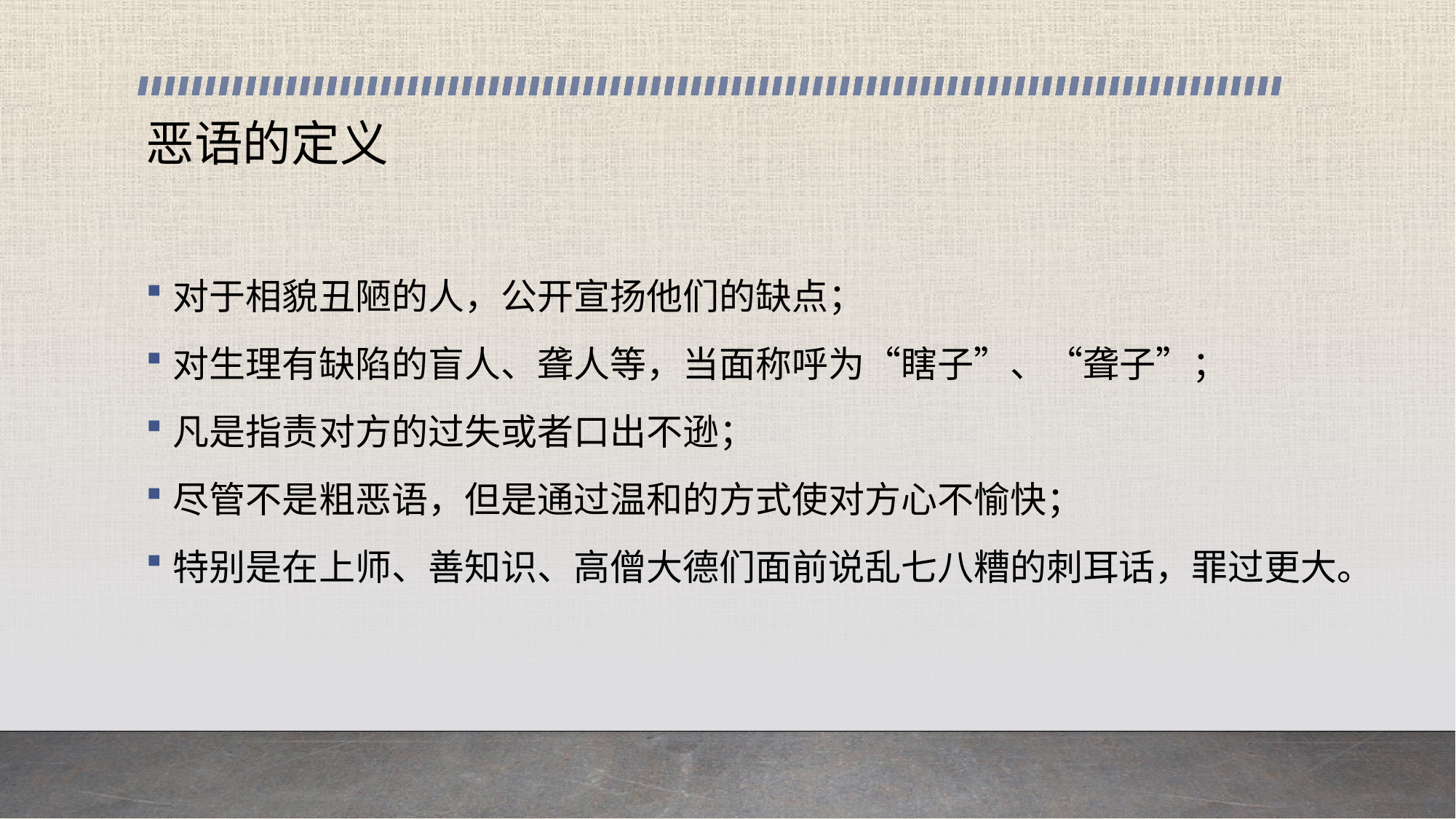

# 恶语的定义
对于相貌丑陋的人，公开宣扬他们的缺点；
对生理有缺陷的盲人、聋人等，当面称呼为“瞎子”、“聋子”；
凡是指责对方的过失或者口出不逊；
尽管不是粗恶语，但是通过温和的方式使对方心不愉快；
特别是在上师、善知识、高僧大德们面前说乱七八糟的刺耳话，罪过更大。